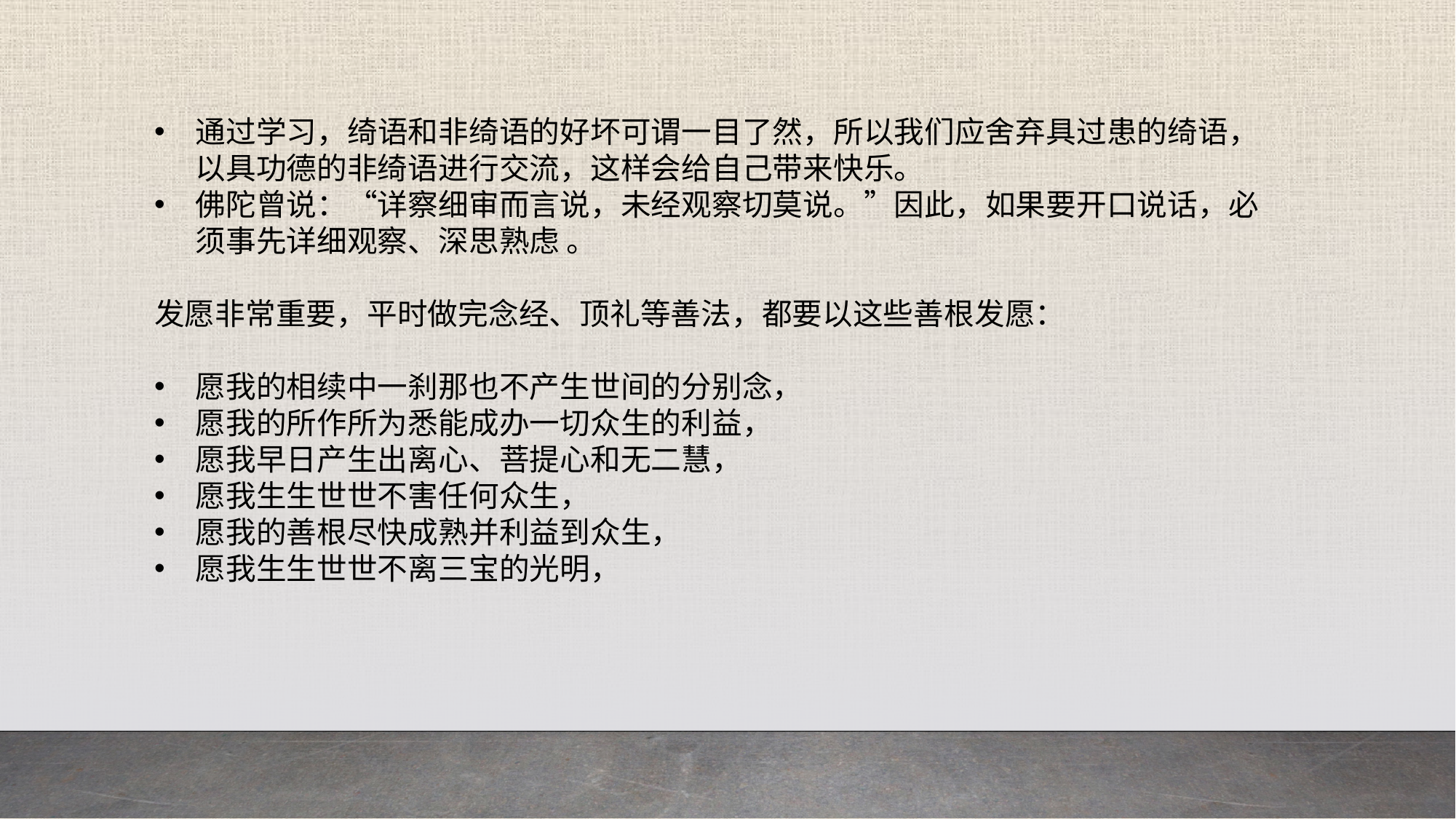

通过学习，绮语和非绮语的好坏可谓一目了然，所以我们应舍弃具过患的绮语，以具功德的非绮语进行交流，这样会给自己带来快乐。
佛陀曾说：“详察细审而言说，未经观察切莫说。”因此，如果要开口说话，必须事先详细观察、深思熟虑 。

发愿非常重要，平时做完念经、顶礼等善法，都要以这些善根发愿：

愿我的相续中一刹那也不产生世间的分别念，
愿我的所作所为悉能成办一切众生的利益，
愿我早日产生出离心、菩提心和无二慧，
愿我生生世世不害任何众生，
愿我的善根尽快成熟并利益到众生，
愿我生生世世不离三宝的光明，